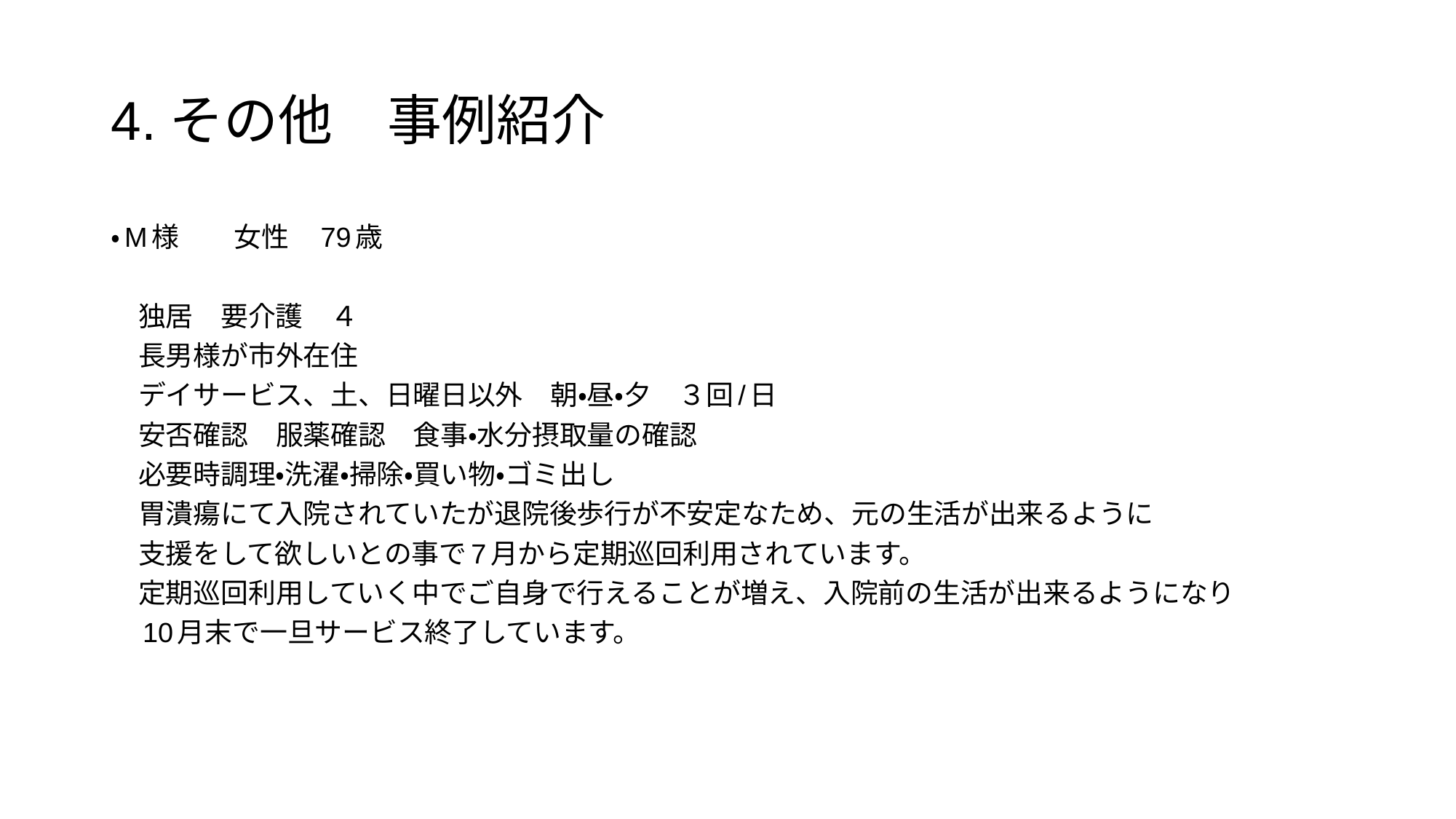

# 4.その他　事例紹介
・M様　　女性　79歳

　独居　要介護　４
　長男様が市外在住
　デイサービス、土、日曜日以外　朝・昼・夕　３回/日
　安否確認　服薬確認　食事・水分摂取量の確認
　必要時調理・洗濯・掃除・買い物・ゴミ出し
　胃潰瘍にて入院されていたが退院後歩行が不安定なため、元の生活が出来るように
　支援をして欲しいとの事で7月から定期巡回利用されています。
　定期巡回利用していく中でご自身で行えることが増え、入院前の生活が出来るようになり
　10月末で一旦サービス終了しています。